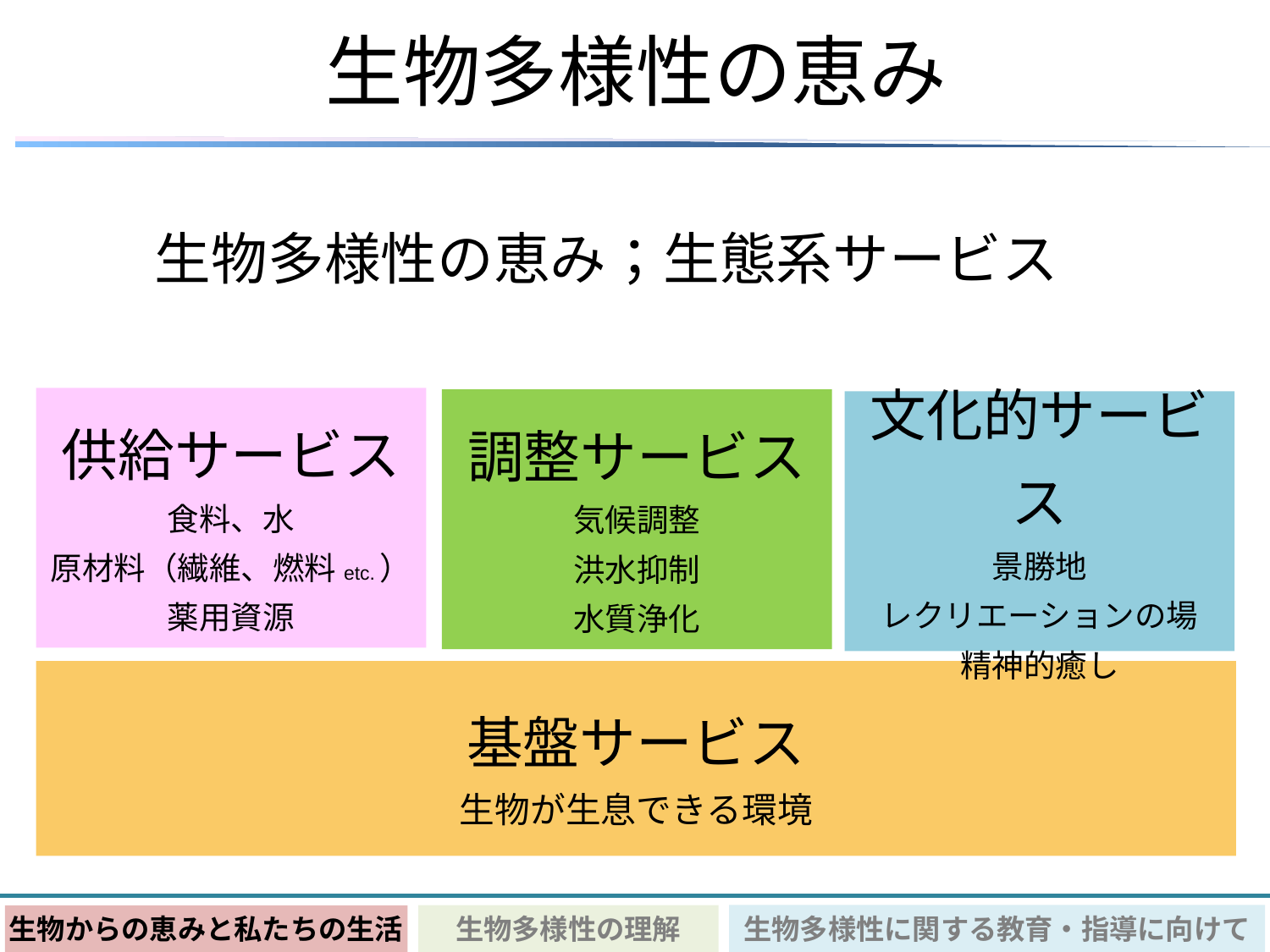

生物多様性の恵み
生物多様性の恵み；生態系サービス
供給サービス
食料、水
原材料（繊維、燃料etc.）
薬用資源
調整サービス
気候調整
洪水抑制
水質浄化
文化的サービス
景勝地
レクリエーションの場
精神的癒し
基盤サービス
生物が生息できる環境
生物多様性に関する教育・指導に向けて
生物多様性の理解
生物からの恵みと私たちの生活